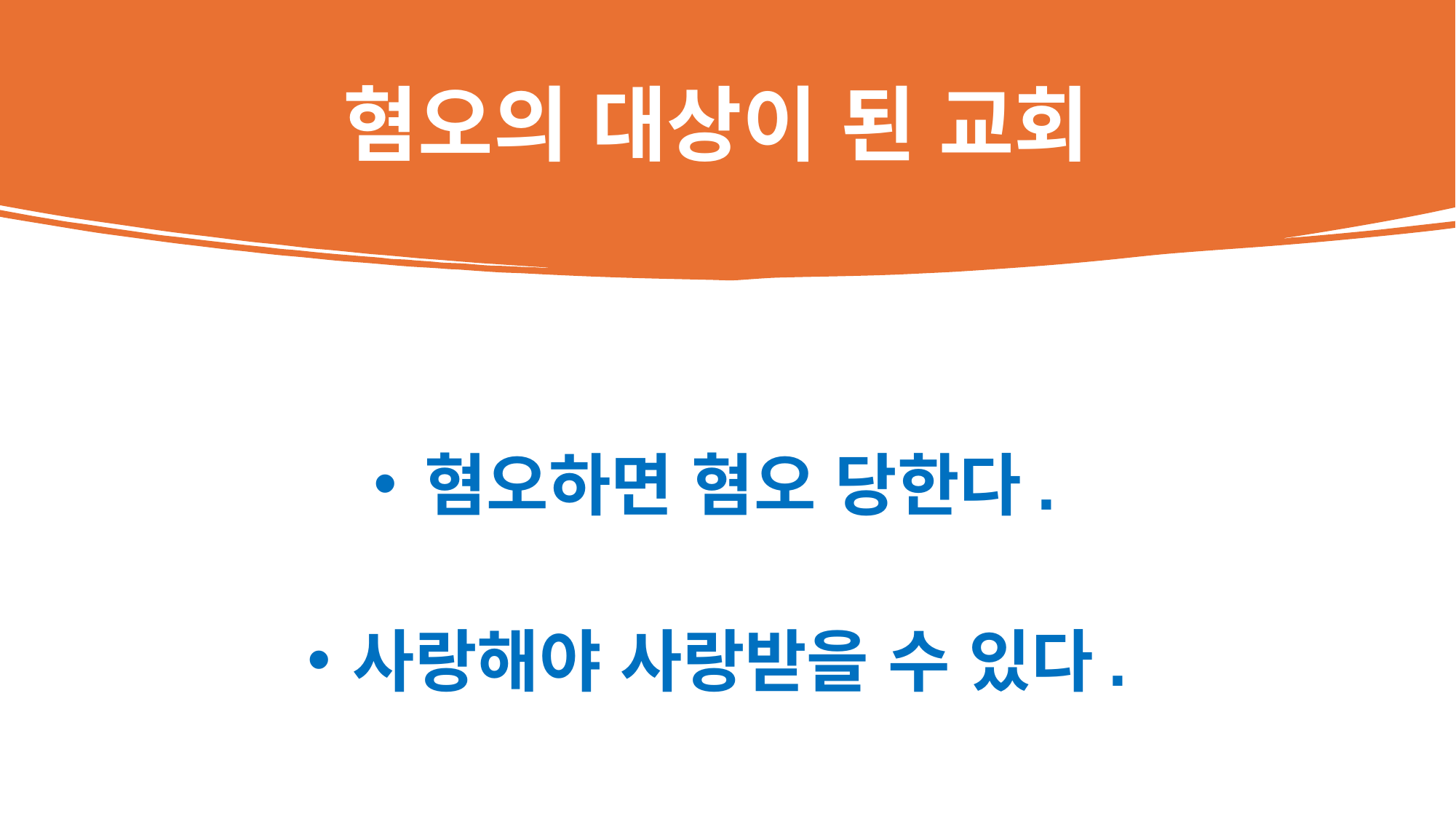

# 혐오의 대상이 된 교회
혐오하면 혐오 당한다.
사랑해야 사랑받을 수 있다.